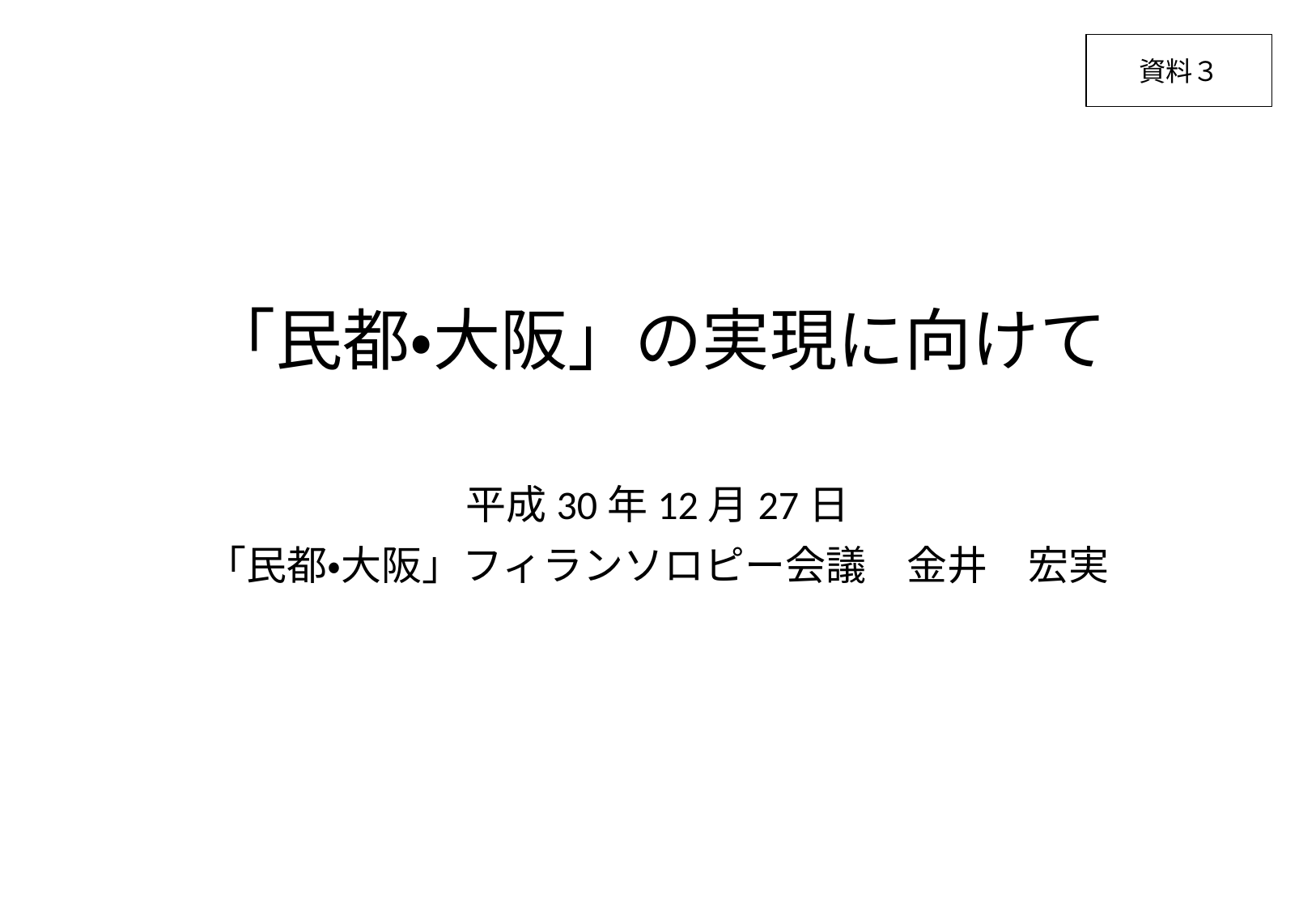

資料３
# 「民都・大阪」の実現に向けて
平成30年12月27日
「民都・大阪」フィランソロピー会議　金井　宏実